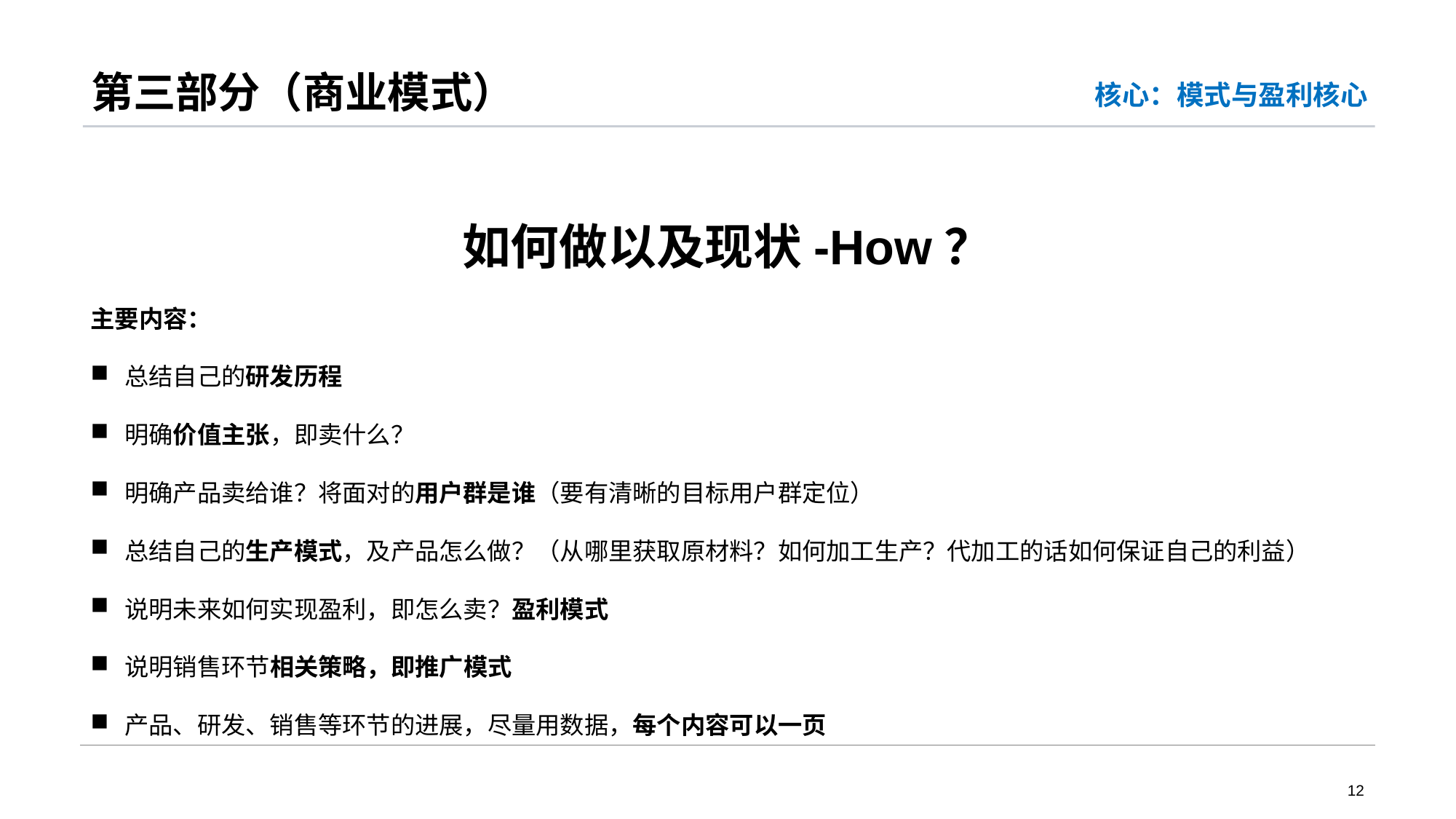

# 第三部分（商业模式）
核心：模式与盈利核心
如何做以及现状-How？
主要内容：
总结自己的研发历程
明确价值主张，即卖什么？
明确产品卖给谁？将面对的用户群是谁（要有清晰的目标用户群定位）
总结自己的生产模式，及产品怎么做？（从哪里获取原材料？如何加工生产？代加工的话如何保证自己的利益）
说明未来如何实现盈利，即怎么卖？盈利模式
说明销售环节相关策略，即推广模式
产品、研发、销售等环节的进展，尽量用数据，每个内容可以一页
12